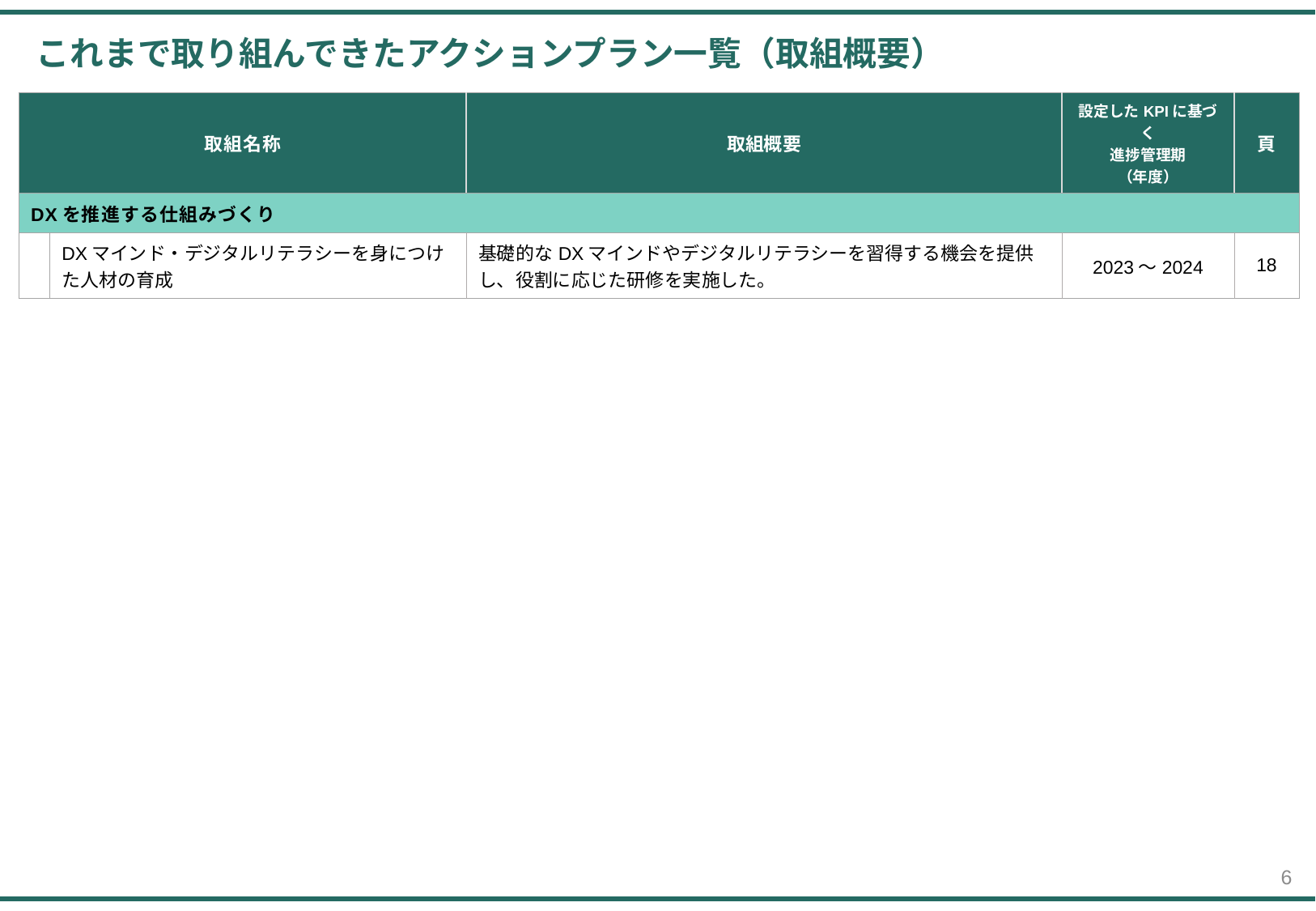

これまで取り組んできたアクションプラン一覧（取組概要）
| 取組名称 |  | 取組概要 | 設定したKPIに基づく 進捗管理期 （年度） | 頁 |
| --- | --- | --- | --- | --- |
| DXを推進する仕組みづくり |  |  |  |  |
|  | DXマインド・デジタルリテラシーを身につけた人材の育成 | 基礎的なDXマインドやデジタルリテラシーを習得する機会を提供し、役割に応じた研修を実施した。 | 2023～2024 | 18 |
6